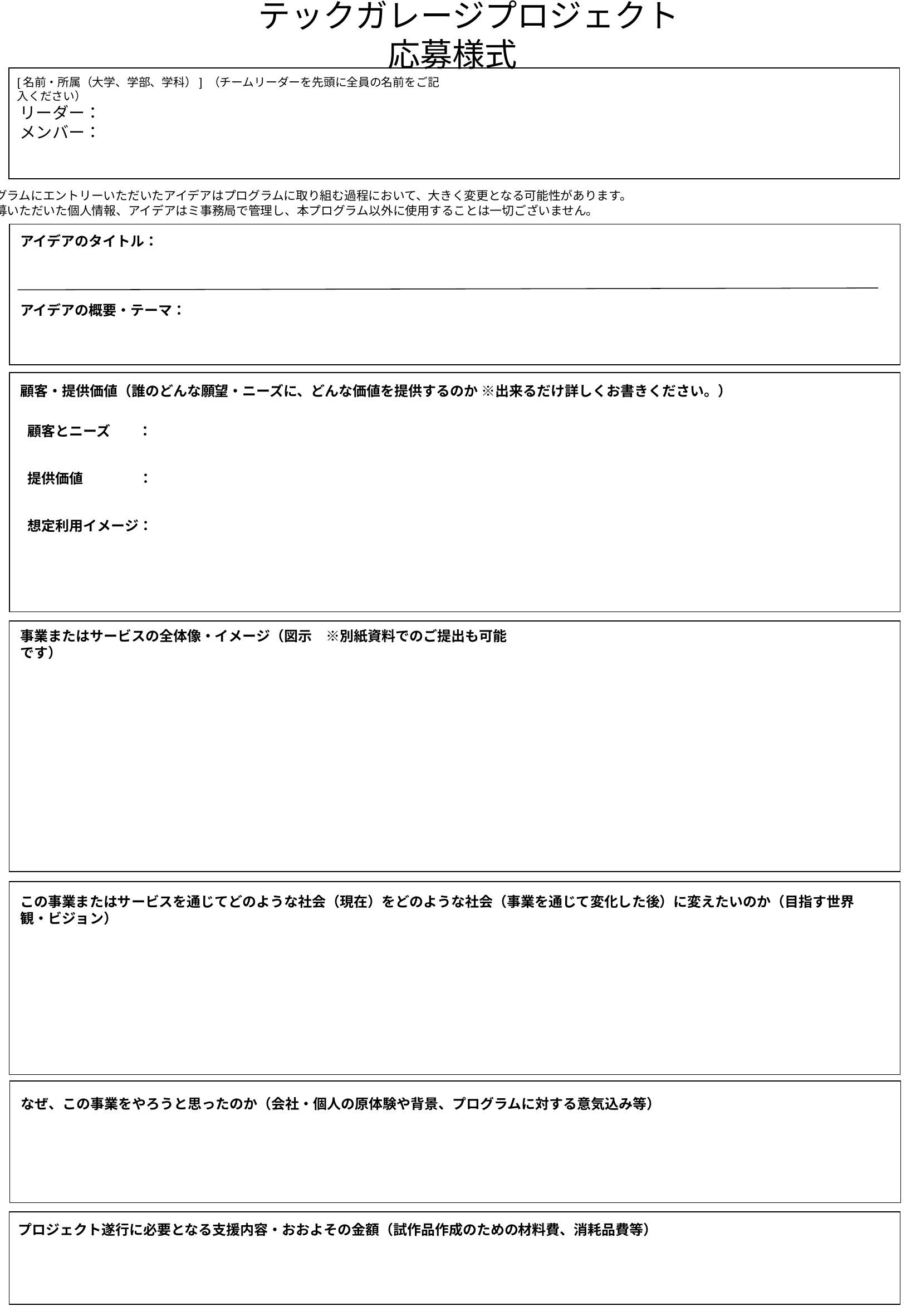

# テックガレージプロジェクト応募様式

[名前・所属（大学、学部、学科）] （チームリーダーを先頭に全員の名前をご記入ください）
リーダー：
メンバー：

※プログラムにエントリーいただいたアイデアはプログラムに取り組む過程において、大きく変更となる可能性があります。
※ご応募いただいた個人情報、アイデアはミ事務局で管理し、本プログラム以外に使用することは一切ございません。

アイデアのタイトル：
アイデアの概要・テーマ：

顧客・提供価値（誰のどんな願望・ニーズに、どんな価値を提供するのか ※出来るだけ詳しくお書きください。）
顧客とニーズ　　：

提供価値　　　　：

想定利用イメージ：

事業またはサービスの全体像・イメージ（図示　※別紙資料でのご提出も可能です）

この事業またはサービスを通じてどのような社会（現在）をどのような社会（事業を通じて変化した後）に変えたいのか（目指す世界観・ビジョン）

なぜ、この事業をやろうと思ったのか（会社・個人の原体験や背景、プログラムに対する意気込み等）

プロジェクト遂行に必要となる支援内容・おおよその金額（試作品作成のための材料費、消耗品費等）